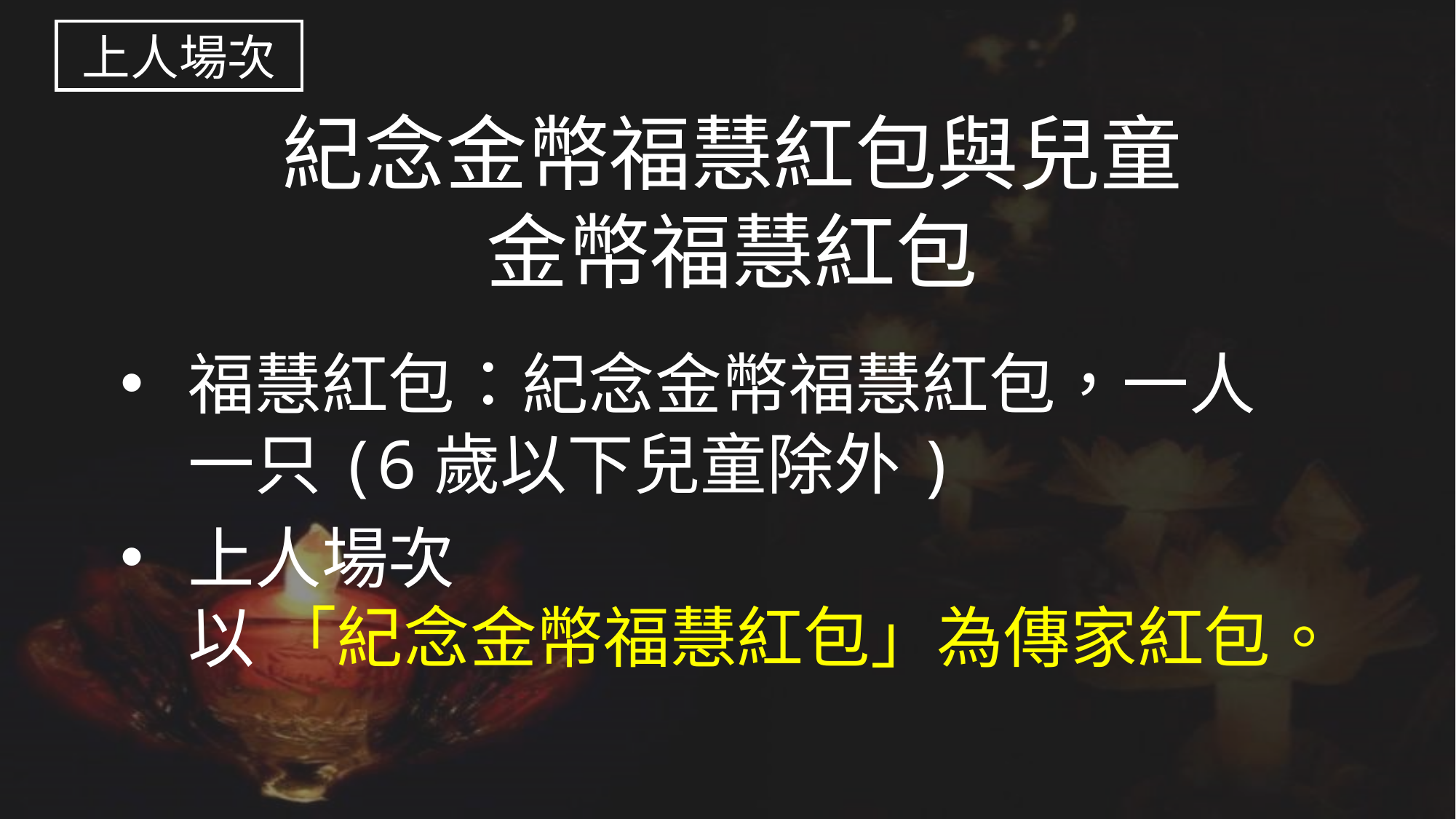

上人場次
# 紀念金幣福慧紅包與兒童金幣福慧紅包

福慧紅包：紀念金幣福慧紅包，一人一只(6歲以下兒童除外)
上人場次
以 「紀念金幣福慧紅包」為傳家紅包。